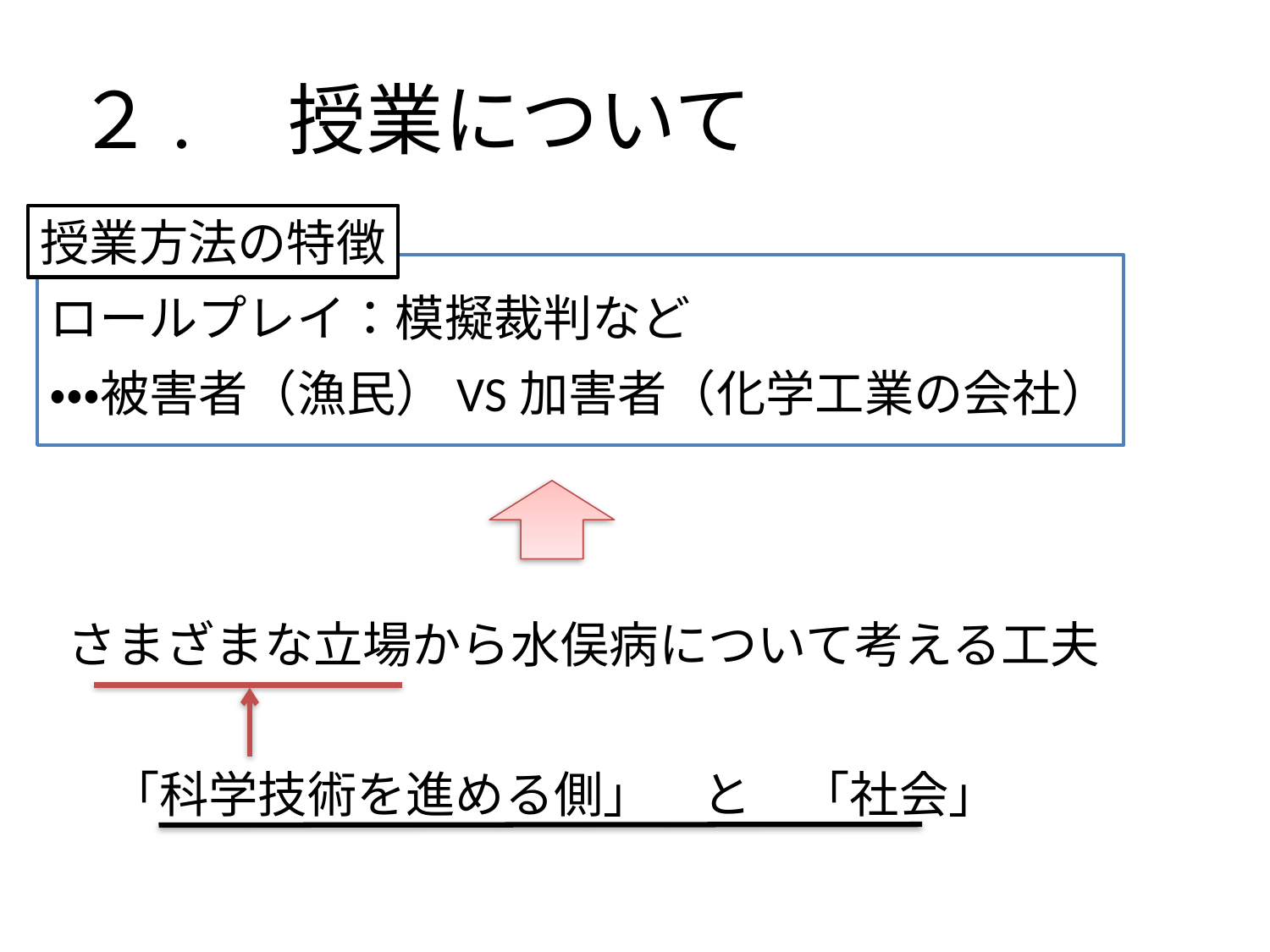

# ２.　授業について
授業方法の特徴

ロールプレイ：模擬裁判など

・・・被害者（漁民）VS加害者（化学工業の会社）

さまざまな立場から水俣病について考える工夫
「科学技術を進める側」　と　「社会」